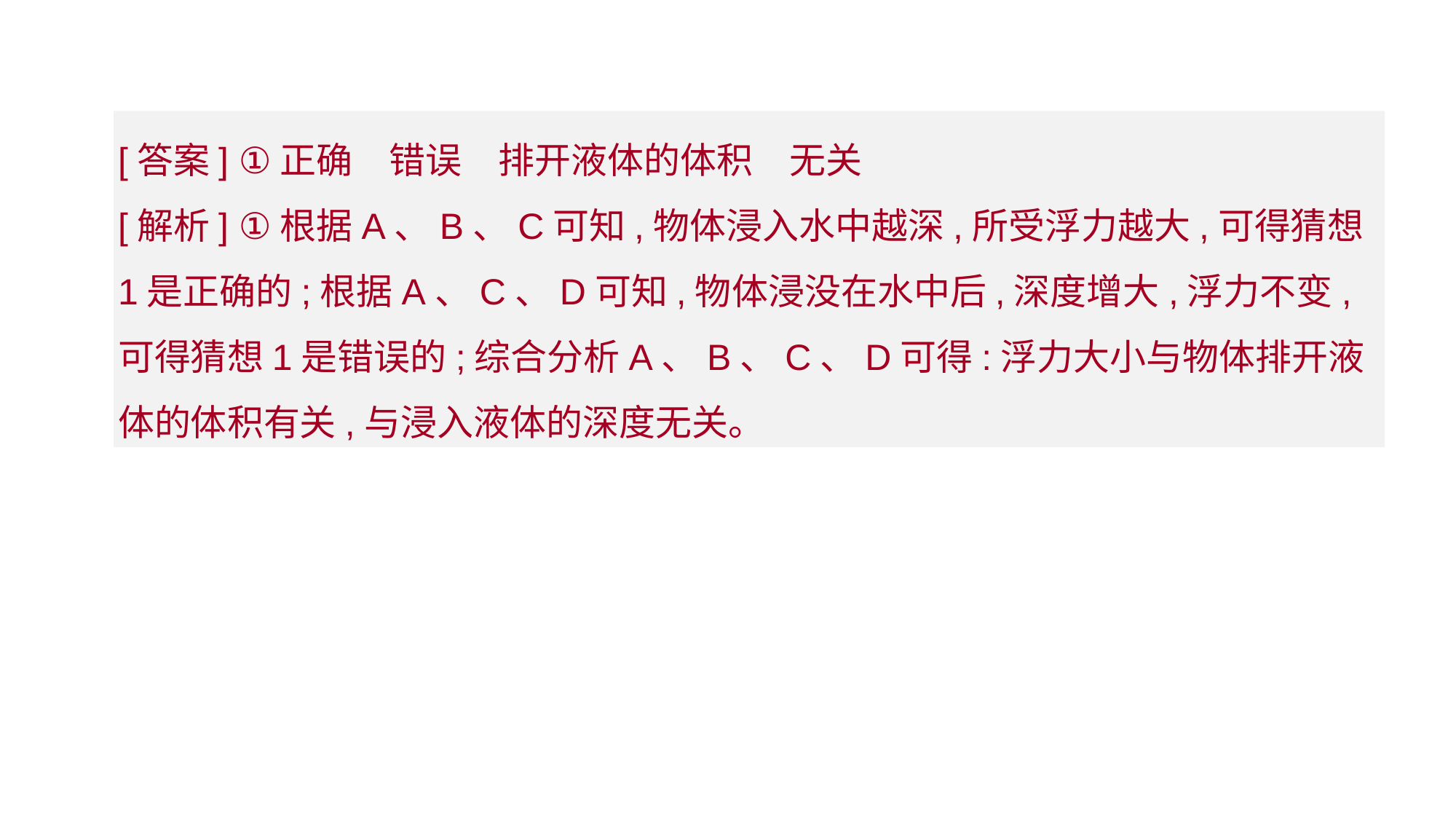

[答案] ①正确　错误　排开液体的体积　无关
[解析] ①根据A、B、C可知,物体浸入水中越深,所受浮力越大,可得猜想1是正确的;根据A、C、D可知,物体浸没在水中后,深度增大,浮力不变,可得猜想1是错误的;综合分析A、B、C、D可得:浮力大小与物体排开液体的体积有关,与浸入液体的深度无关。